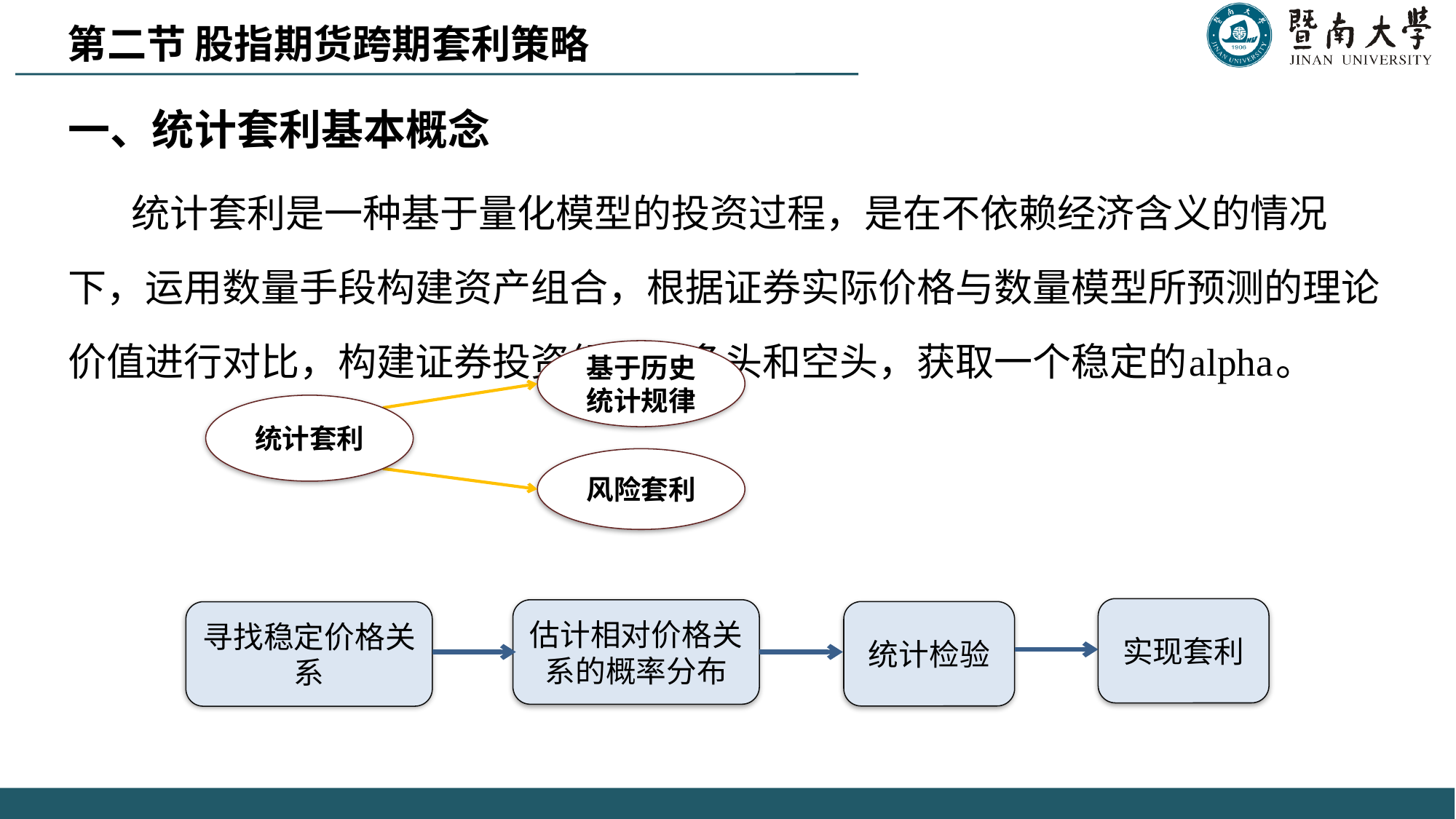

第二节 股指期货跨期套利策略

一、统计套利基本概念
统计套利是一种基于量化模型的投资过程，是在不依赖经济含义的情况下，运用数量手段构建资产组合，根据证券实际价格与数量模型所预测的理论价值进行对比，构建证券投资组合的多头和空头，获取一个稳定的alpha。
基于历史统计规律
统计套利
风险套利
实现套利
统计检验
估计相对价格关系的概率分布
寻找稳定价格关系